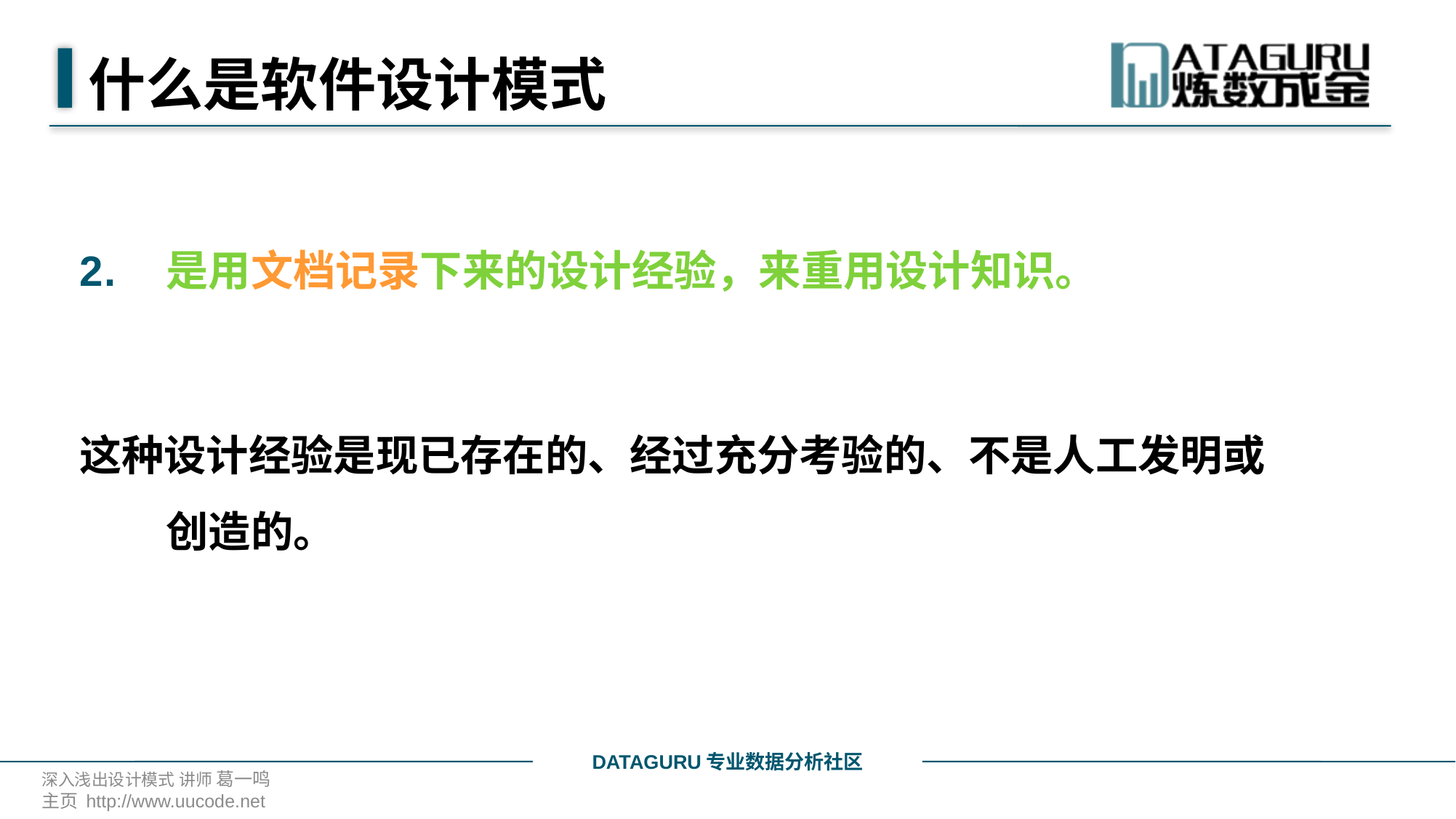

# 什么是软件设计模式
是用文档记录下来的设计经验，来重用设计知识。

这种设计经验是现已存在的、经过充分考验的、不是人工发明或创造的。